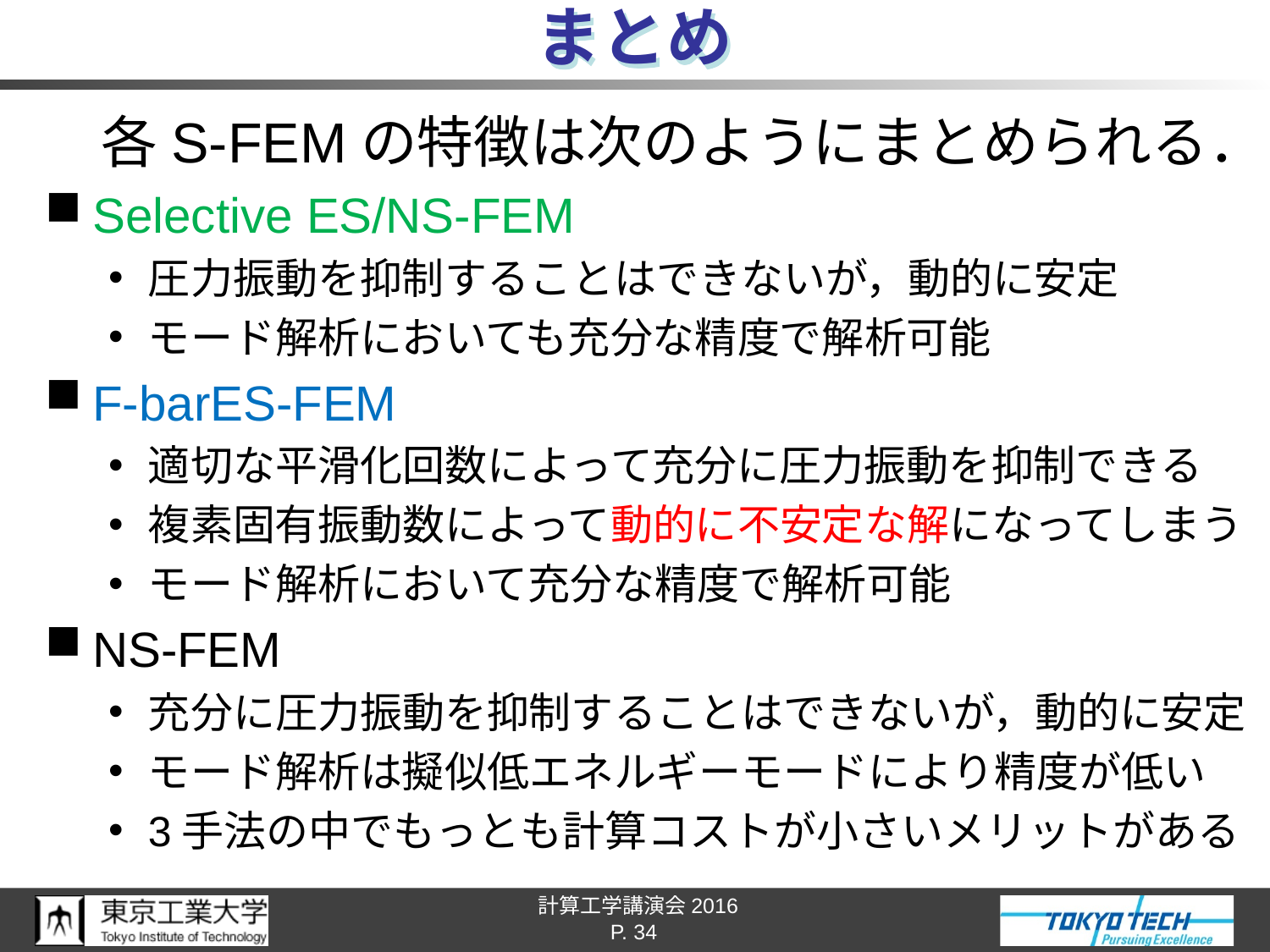

# まとめ
　各S-FEMの特徴は次のようにまとめられる．
Selective ES/NS-FEM
圧力振動を抑制することはできないが，動的に安定
モード解析においても充分な精度で解析可能
F-barES-FEM
適切な平滑化回数によって充分に圧力振動を抑制できる
複素固有振動数によって動的に不安定な解になってしまう
モード解析において充分な精度で解析可能
NS-FEM
充分に圧力振動を抑制することはできないが，動的に安定
モード解析は擬似低エネルギーモードにより精度が低い
3手法の中でもっとも計算コストが小さいメリットがある

P. 34